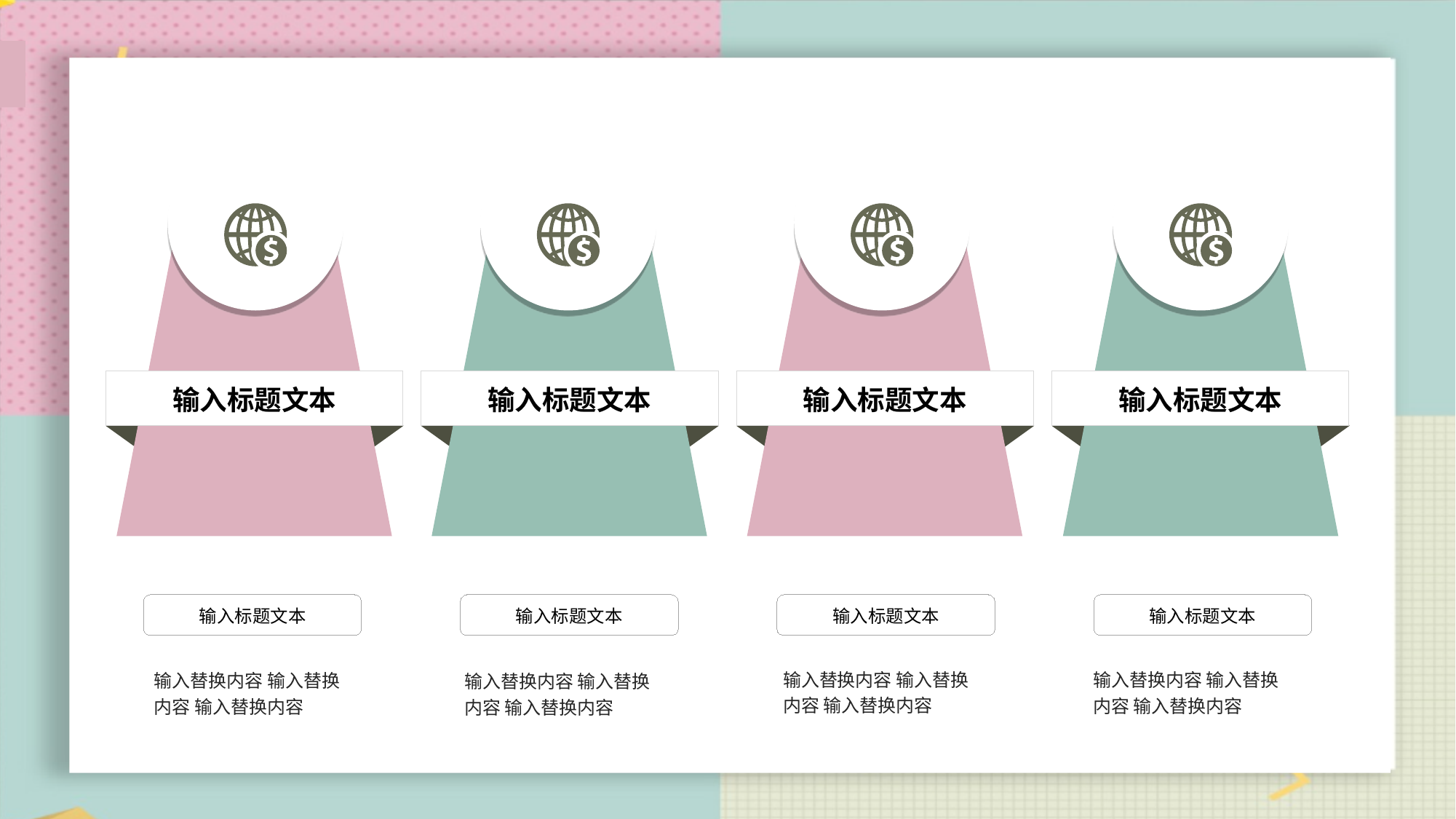

输入标题文本

输入标题文本

输入标题文本

输入标题文本

输入标题文本
输入标题文本
输入标题文本
输入标题文本
输入替换内容 输入替换内容 输入替换内容
输入替换内容 输入替换内容 输入替换内容
输入替换内容 输入替换内容 输入替换内容
输入替换内容 输入替换内容 输入替换内容